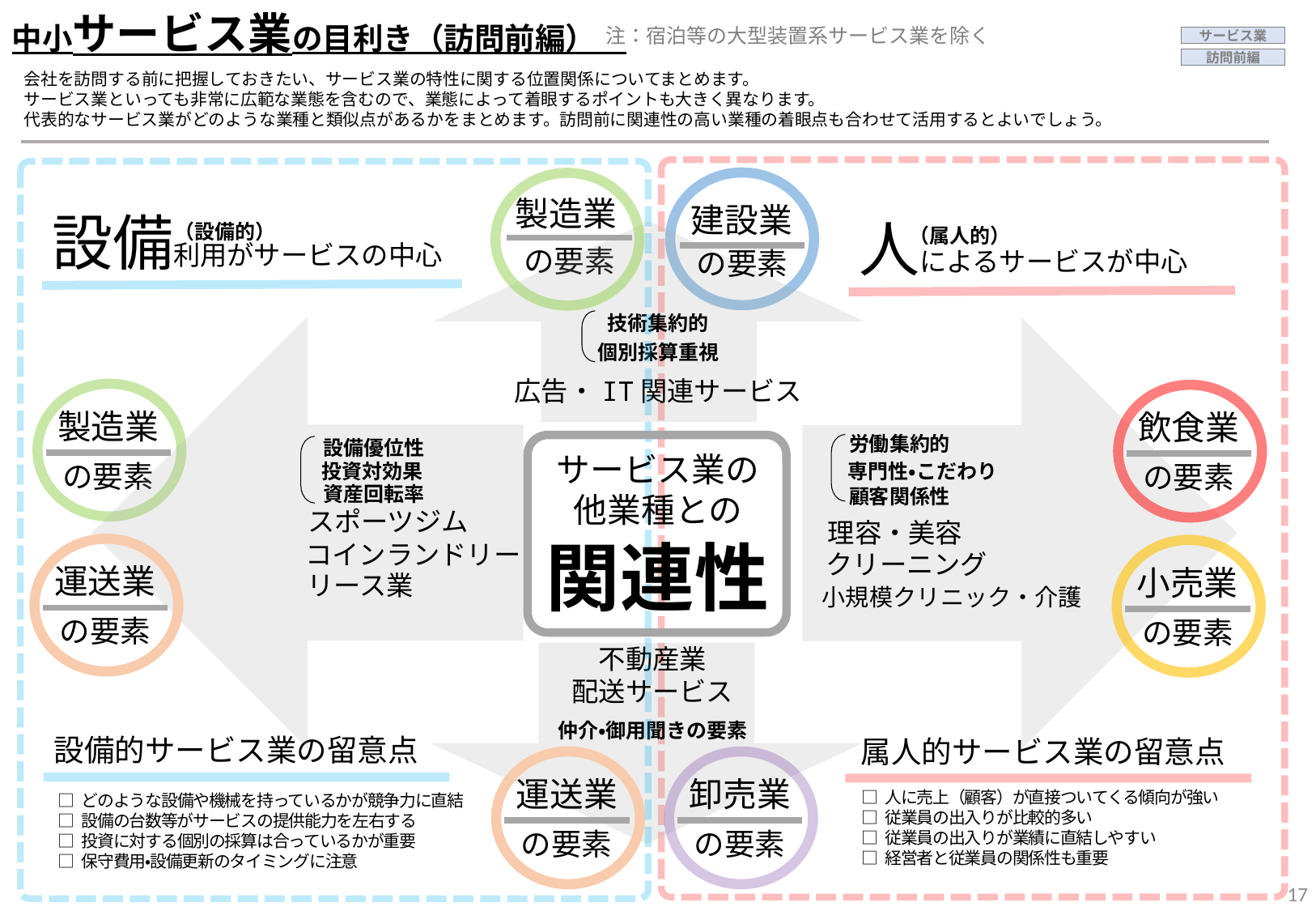

中小サービス業の目利き（訪問前編）
注：宿泊等の大型装置系サービス業を除く
サービス業
訪問前編
会社を訪問する前に把握しておきたい、サービス業の特性に関する位置関係についてまとめます。
サービス業といっても非常に広範な業態を含むので、業態によって着眼するポイントも大きく異なります。
代表的なサービス業がどのような業種と類似点があるかをまとめます。訪問前に関連性の高い業種の着眼点も合わせて活用するとよいでしょう。

建設業
の要素

製造業
の要素
設備利用がサービスの中心
人によるサービスが中心
（設備的）
（属人的）
技術集約的

個別採算重視
広告・IT関連サービス

製造業
の要素

飲食業
の要素
労働集約的
設備優位性

サービス業の
他業種との
専門性・こだわり
投資対効果
資産回転率
顧客関係性
スポーツジム
理容・美容
関連性
コインランドリー

運送業
の要素

小売業
の要素
クリーニング
リース業
小規模クリニック・介護
不動産業

運送業
の要素

卸売業
の要素
配送サービス
仲介・御用聞きの要素
設備的サービス業の留意点
属人的サービス業の留意点
□ 人に売上（顧客）が直接ついてくる傾向が強い
□ 従業員の出入りが比較的多い
□ 従業員の出入りが業績に直結しやすい
□ 経営者と従業員の関係性も重要
□ どのような設備や機械を持っているかが競争力に直結
□ 設備の台数等がサービスの提供能力を左右する
□ 投資に対する個別の採算は合っているかが重要
□ 保守費用・設備更新のタイミングに注意
17